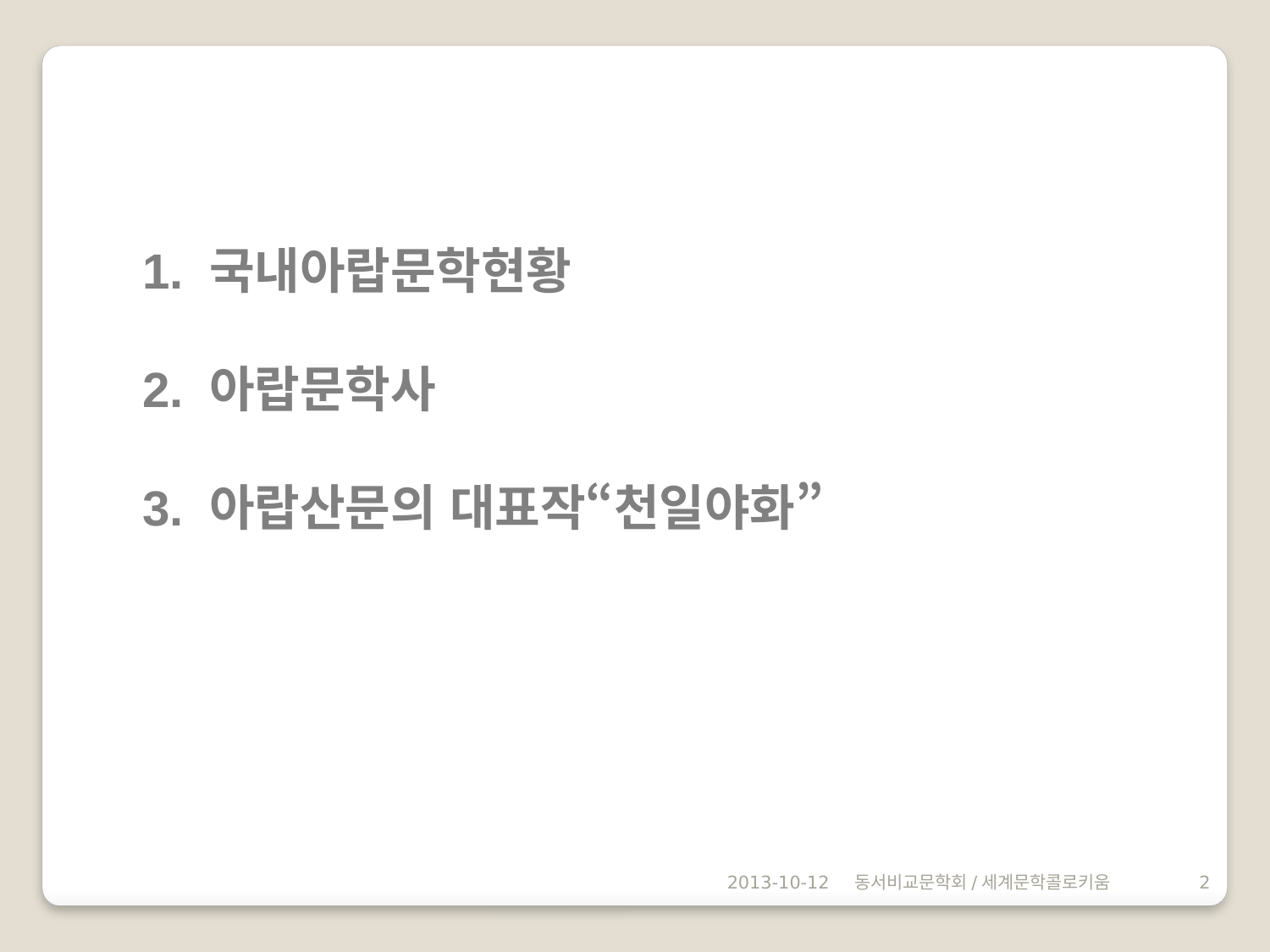

1. 국내아랍문학현황

    2. 아랍문학사

    3. 아랍산문의 대표작“천일야화”
2013-10-12
동서비교문학회/세계문학콜로키움
2